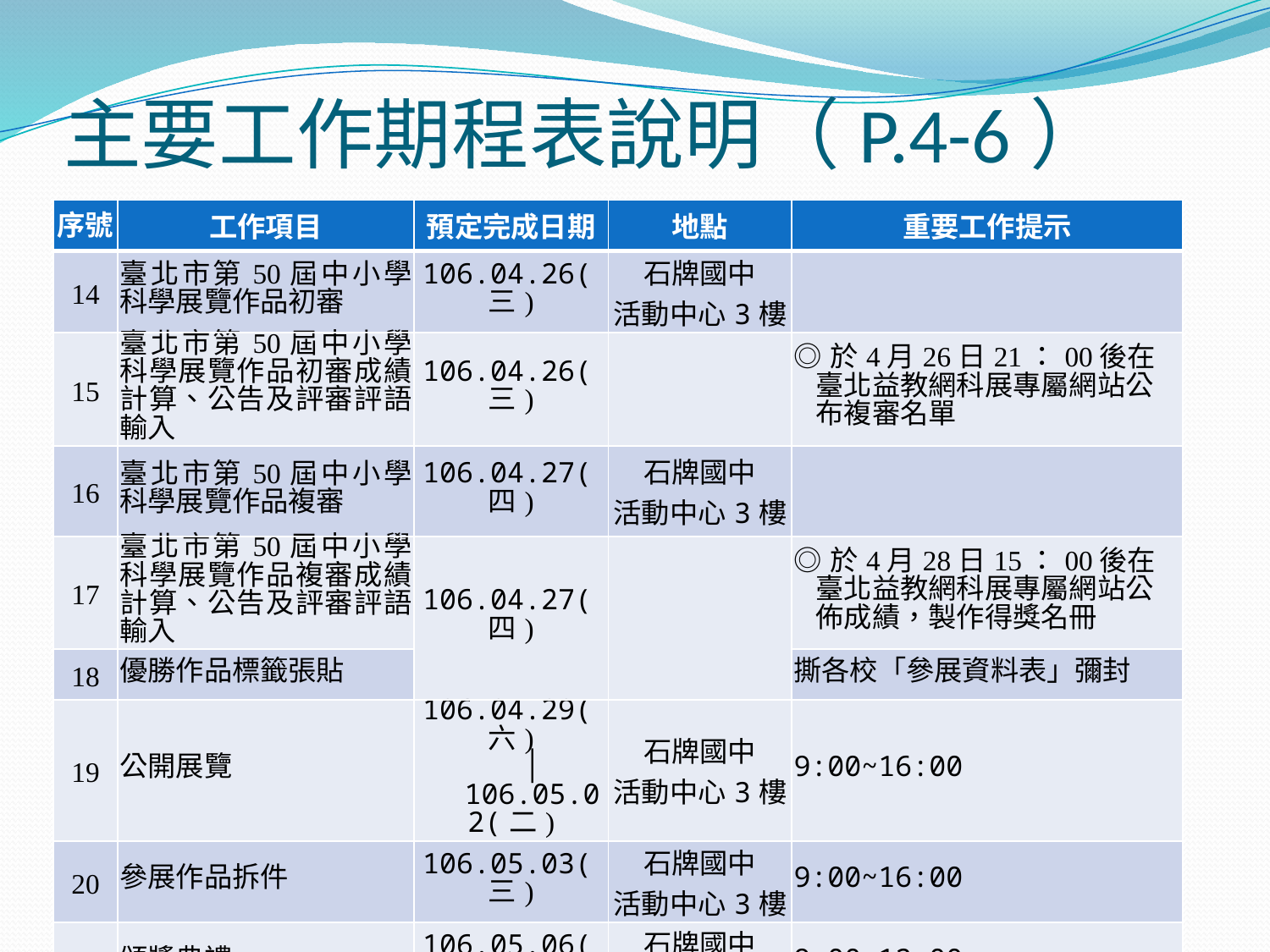

# 主要工作期程表說明（P.4-6）
| 序號 | 工作項目 | 預定完成日期 | 地點 | 重要工作提示 |
| --- | --- | --- | --- | --- |
| 14 | 臺北市第50屆中小學科學展覽作品初審 | 106.04.26(三) | 石牌國中 活動中心3樓 |  |
| 15 | 臺北市第50屆中小學科學展覽作品初審成績計算、公告及評審評語輸入 | 106.04.26(三) |  | ◎於4月26日21：00後在臺北益教網科展專屬網站公布複審名單 |
| 16 | 臺北市第50屆中小學科學展覽作品複審 | 106.04.27(四) | 石牌國中 活動中心3樓 |  |
| 17 | 臺北市第50屆中小學科學展覽作品複審成績計算、公告及評審評語輸入 | 106.04.27(四) |  | ◎於4月28日15：00後在臺北益教網科展專屬網站公佈成績，製作得獎名冊 |
| 18 | 優勝作品標籤張貼 |  |  | 撕各校「參展資料表」彌封 |
| 19 | 公開展覽 | 106.04.29(六) │ 106.05.02(二) | 石牌國中 活動中心3樓 | 9:00~16:00 |
| 20 | 參展作品拆件 | 106.05.03(三) | 石牌國中 活動中心3樓 | 9:00~16:00 |
| 21 | 頒獎典禮 | 106.05.06(六) | 石牌國中 活動中心3樓 | 9:00~12:00 |